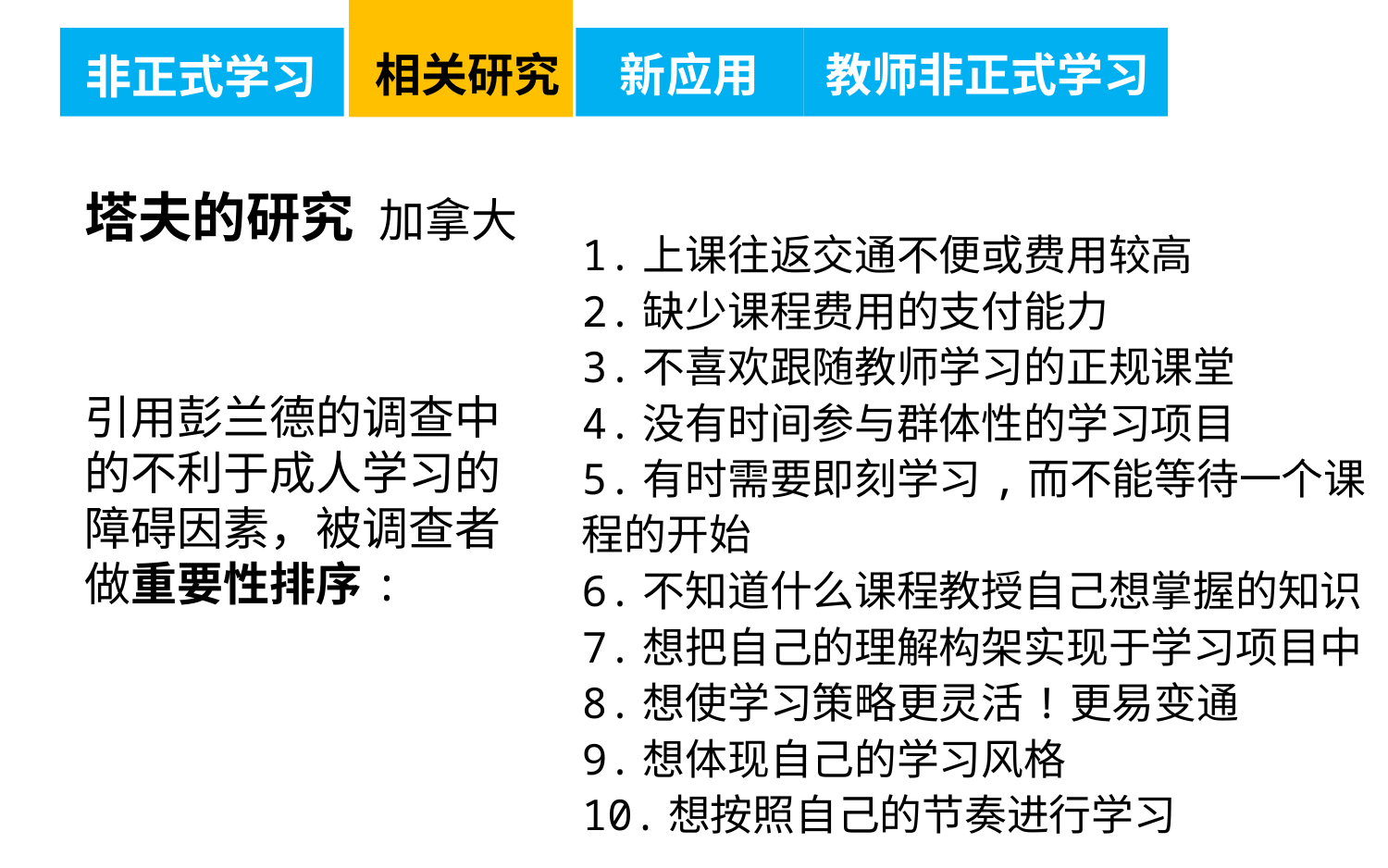

塔夫的研究  加拿大
1.上课往返交通不便或费用较高
2.缺少课程费用的支付能力
3.不喜欢跟随教师学习的正规课堂
4.没有时间参与群体性的学习项目
5.有时需要即刻学习,而不能等待一个课程的开始
6.不知道什么课程教授自己想掌握的知识
7.想把自己的理解构架实现于学习项目中
8.想使学习策略更灵活!更易变通
9.想体现自己的学习风格
10.想按照自己的节奏进行学习
引用彭兰德的调查中的不利于成人学习的障碍因素，被调查者做重要性排序: